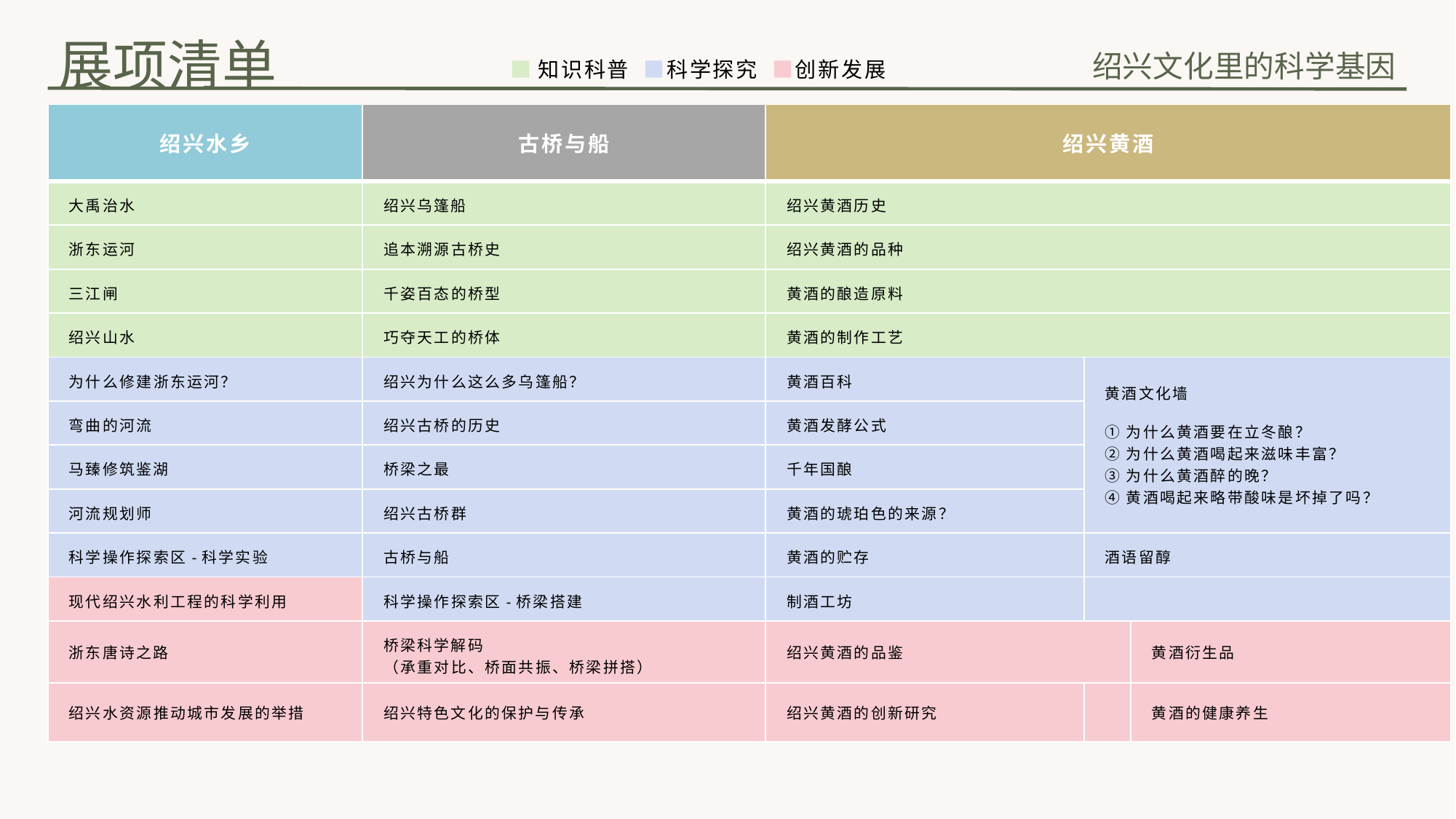

展项清单

绍兴文化里的科学基因
■知识科普  ■科学探究  ■创新发展
| 绍兴水乡 | 古桥与船 | 绍兴黄酒 |  |  |
| --- | --- | --- | --- | --- |
| 大禹治水 | 绍兴乌篷船 | 绍兴黄酒历史 |  |  |
| 浙东运河 | 追本溯源古桥史 | 绍兴黄酒的品种 |  |  |
| 三江闸 | 千姿百态的桥型 | 黄酒的酿造原料 |  |  |
| 绍兴山水 | 巧夺天工的桥体 | 黄酒的制作工艺 |  |  |
| 为什么修建浙东运河？ | 绍兴为什么这么多乌篷船？ | 黄酒百科 | 黄酒文化墙 ①为什么黄酒要在立冬酿？ ②为什么黄酒喝起来滋味丰富？ ③为什么黄酒醉的晚？ ④黄酒喝起来略带酸味是坏掉了吗？ |  |
| 弯曲的河流 | 绍兴古桥的历史 | 黄酒发酵公式 |  |  |
| 马臻修筑鉴湖 | 桥梁之最 | 千年国酿 |  |  |
| 河流规划师 | 绍兴古桥群 | 黄酒的琥珀色的来源？ |  |  |
| 科学操作探索区-科学实验 | 古桥与船 | 黄酒的贮存 | 酒语留醇 |  |
| 现代绍兴水利工程的科学利用 | 科学操作探索区-桥梁搭建 | 制酒工坊 |  |  |
| 浙东唐诗之路 | 桥梁科学解码 （承重对比、桥面共振、桥梁拼搭） | 绍兴黄酒的品鉴 |  | 黄酒衍生品 |
| 绍兴水资源推动城市发展的举措 | 绍兴特色文化的保护与传承 | 绍兴黄酒的创新研究 |  | 黄酒的健康养生 |